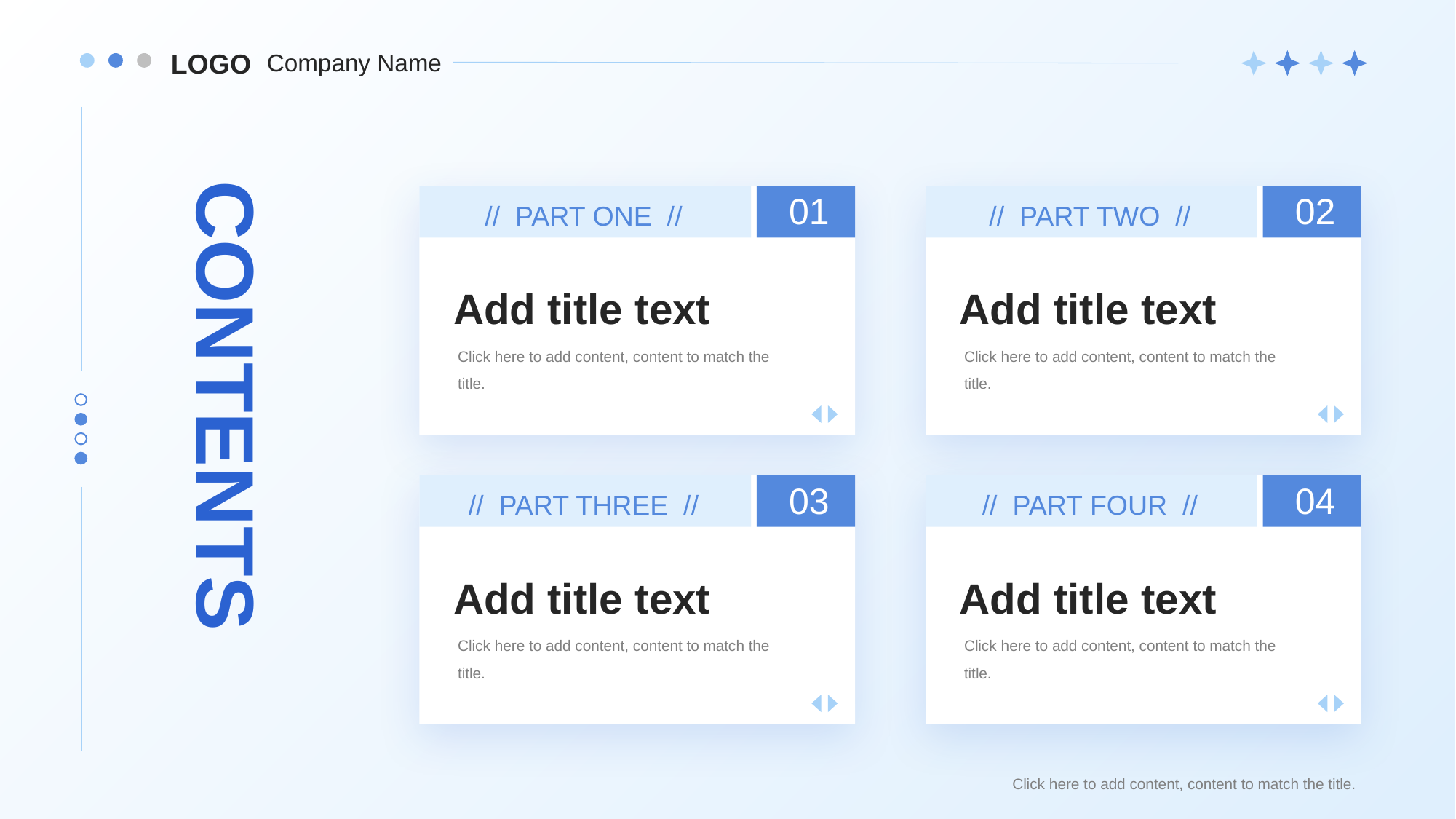

PPT模板 http://www.freeppt7.com/moban/
LOGO
Company Name

CONTENTS
01

//  PART ONE  //
Add title text
Click here to add content, content to match the title.

02

//  PART TWO  //
Add title text
Click here to add content, content to match the title.

03

//  PART THREE  //
Add title text
Click here to add content, content to match the title.

04

//  PART FOUR  //
Add title text
Click here to add content, content to match the title.

Click here to add content, content to match the title.